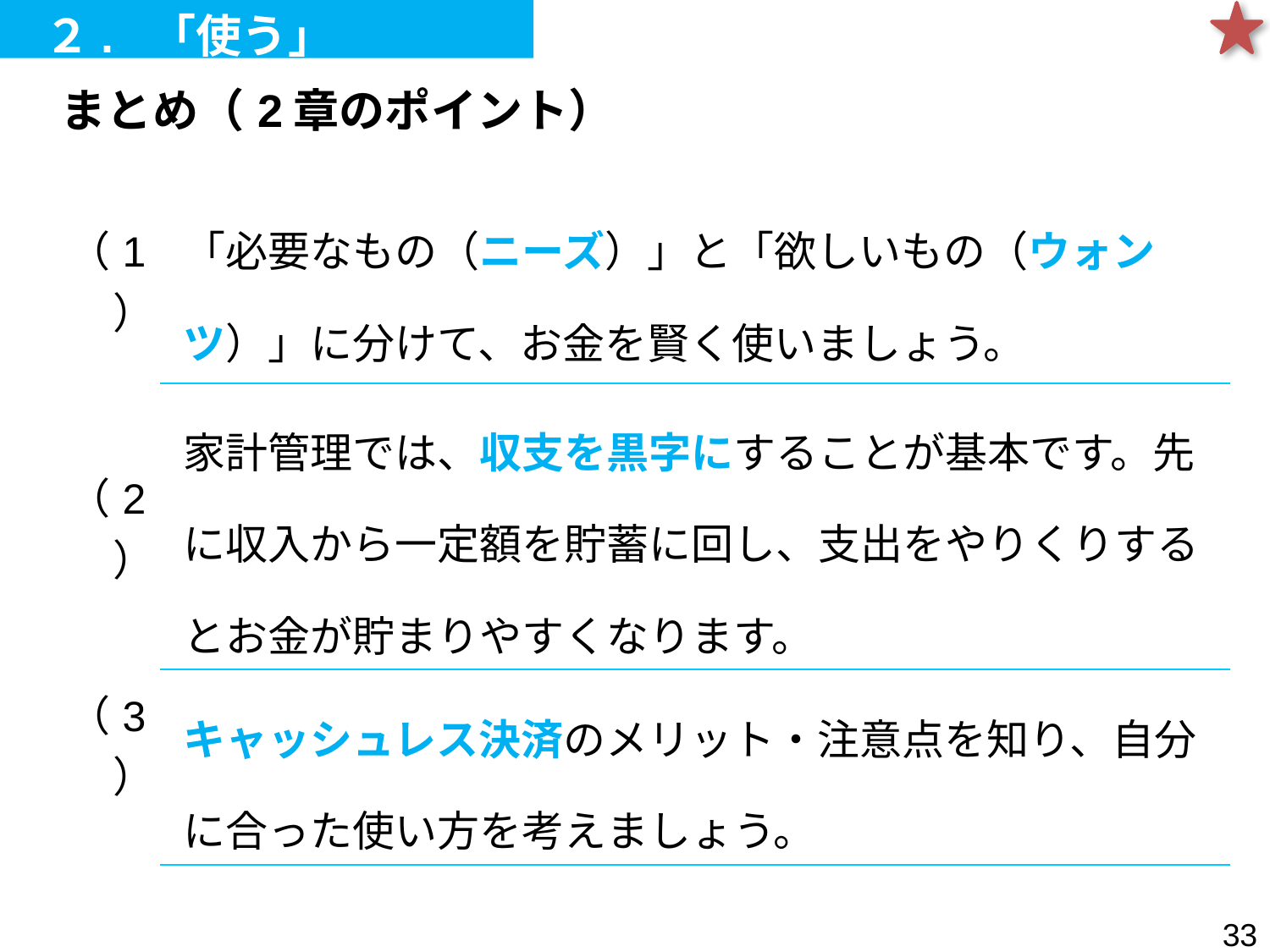

２.  「使う」

| まとめ（2章のポイント） |
| --- |
| （1） | 「必要なもの（ニーズ）」と「欲しいもの（ウォンツ）」に分けて、お金を賢く使いましょう。 |
| --- | --- |
| （2） | 家計管理では、収支を黒字にすることが基本です。先に収入から一定額を貯蓄に回し、支出をやりくりするとお金が貯まりやすくなります。 |
| （3） | キャッシュレス決済のメリット・注意点を知り、自分に合った使い方を考えましょう。 |
33